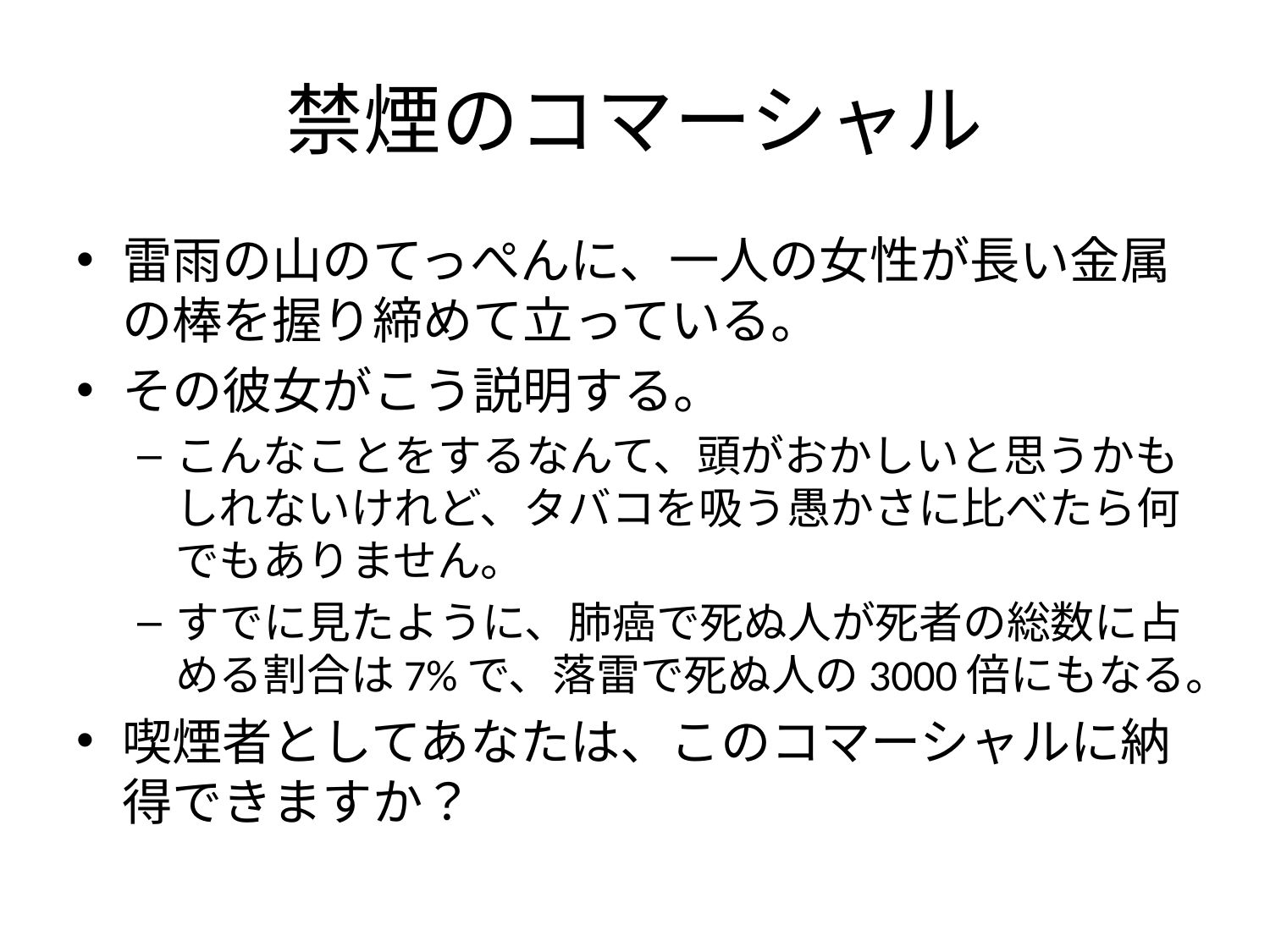

# 禁煙のコマーシャル
雷雨の山のてっぺんに、一人の女性が長い金属の棒を握り締めて立っている。
その彼女がこう説明する。
こんなことをするなんて、頭がおかしいと思うかもしれないけれど、タバコを吸う愚かさに比べたら何でもありません。
すでに見たように、肺癌で死ぬ人が死者の総数に占める割合は7%で、落雷で死ぬ人の3000倍にもなる。
喫煙者としてあなたは、このコマーシャルに納得できますか？